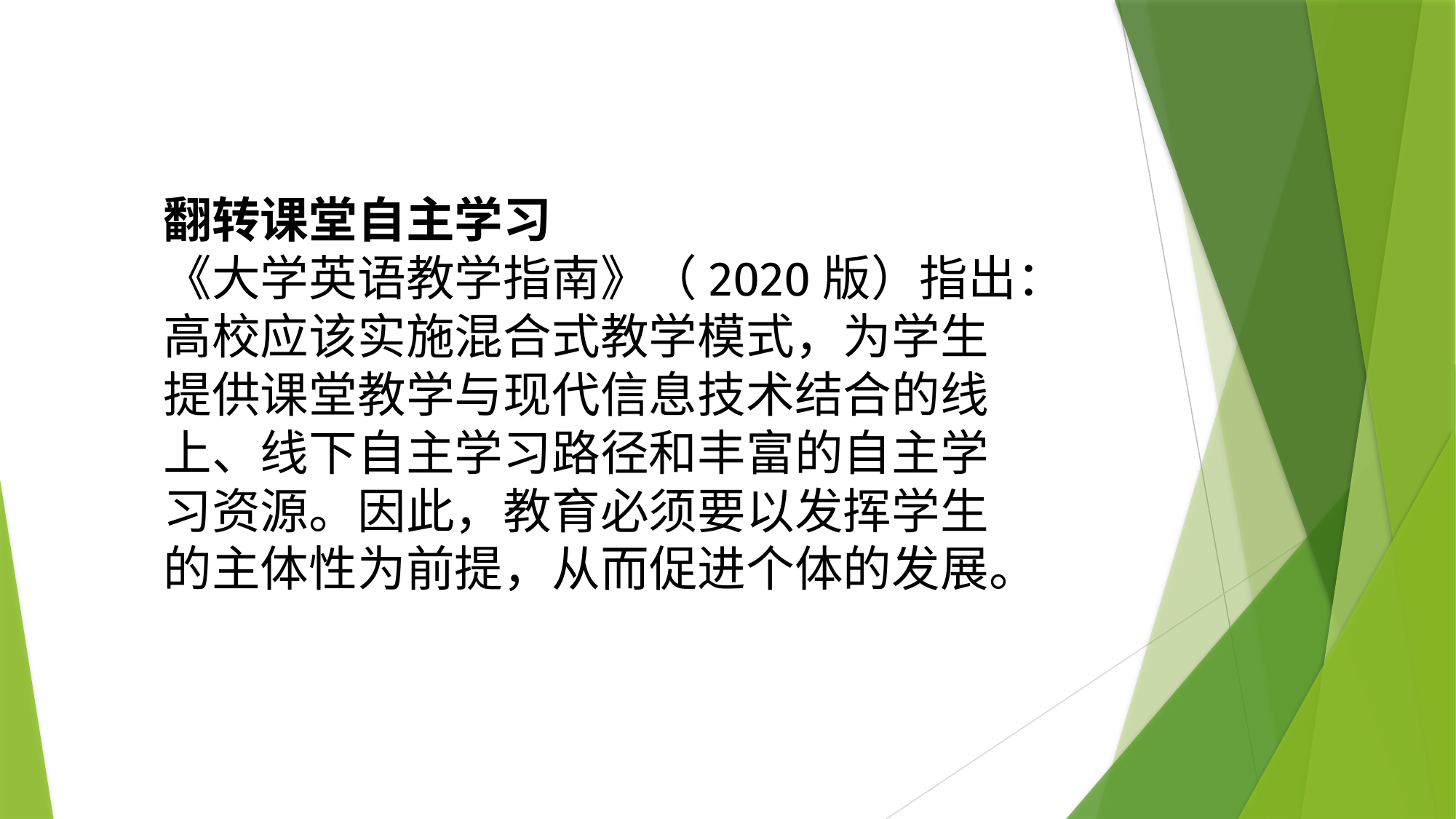

翻转课堂自主学习
《大学英语教学指南》（2020版）指出：高校应该实施混合式教学模式，为学生提供课堂教学与现代信息技术结合的线上、线下自主学习路径和丰富的自主学习资源。因此，教育必须要以发挥学生的主体性为前提，从而促进个体的发展。